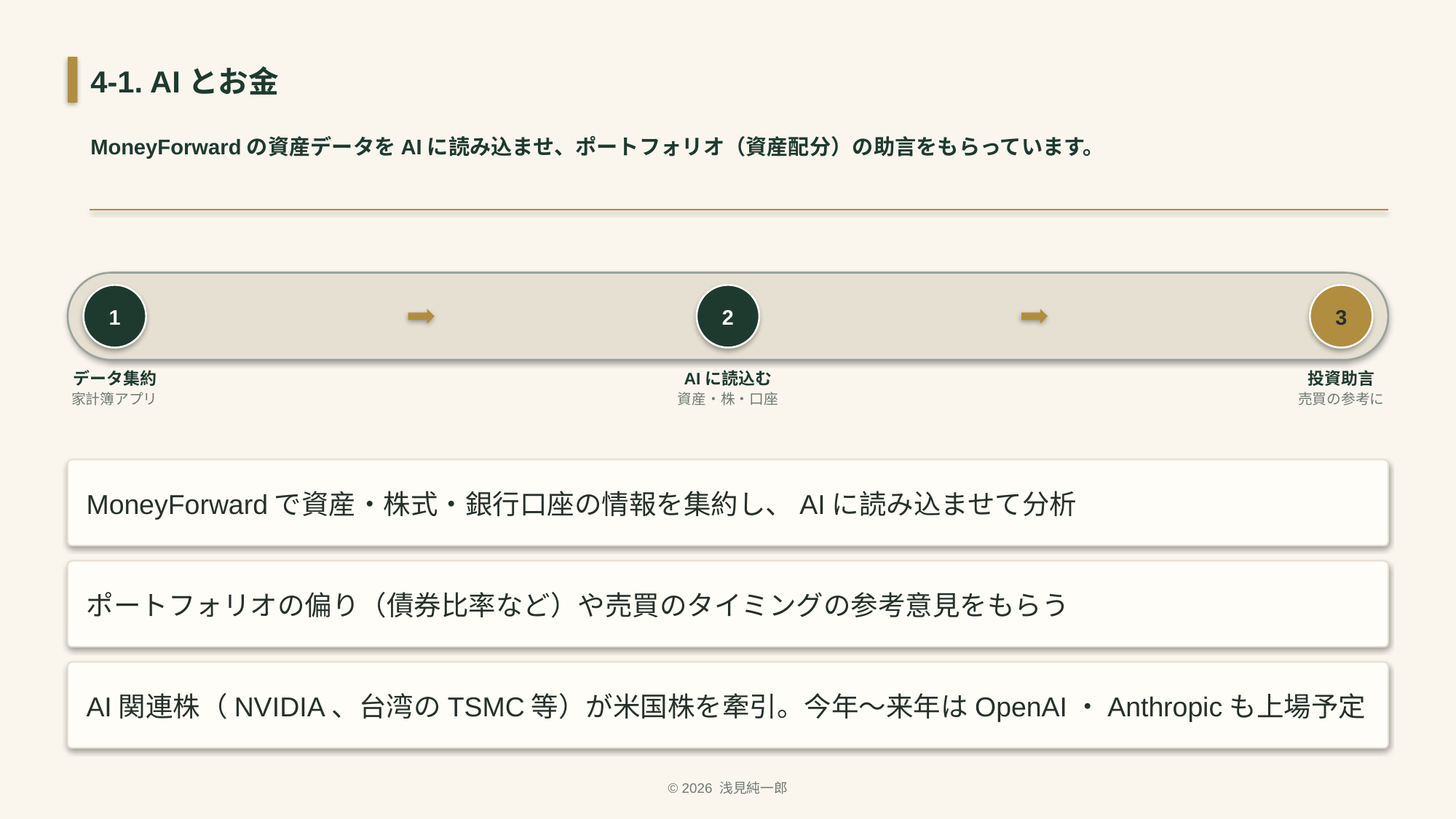

4-1. AIとお金

MoneyForwardの資産データをAIに読み込ませ、ポートフォリオ（資産配分）の助言をもらっています。

1

2

3

データ集約
家計簿アプリ
AIに読込む
資産・株・口座
投資助言
売買の参考に

MoneyForwardで資産・株式・銀行口座の情報を集約し、AIに読み込ませて分析

ポートフォリオの偏り（債券比率など）や売買のタイミングの参考意見をもらう

AI関連株（NVIDIA、台湾のTSMC等）が米国株を牽引。今年〜来年はOpenAI・Anthropicも上場予定
© 2026 浅見純一郎